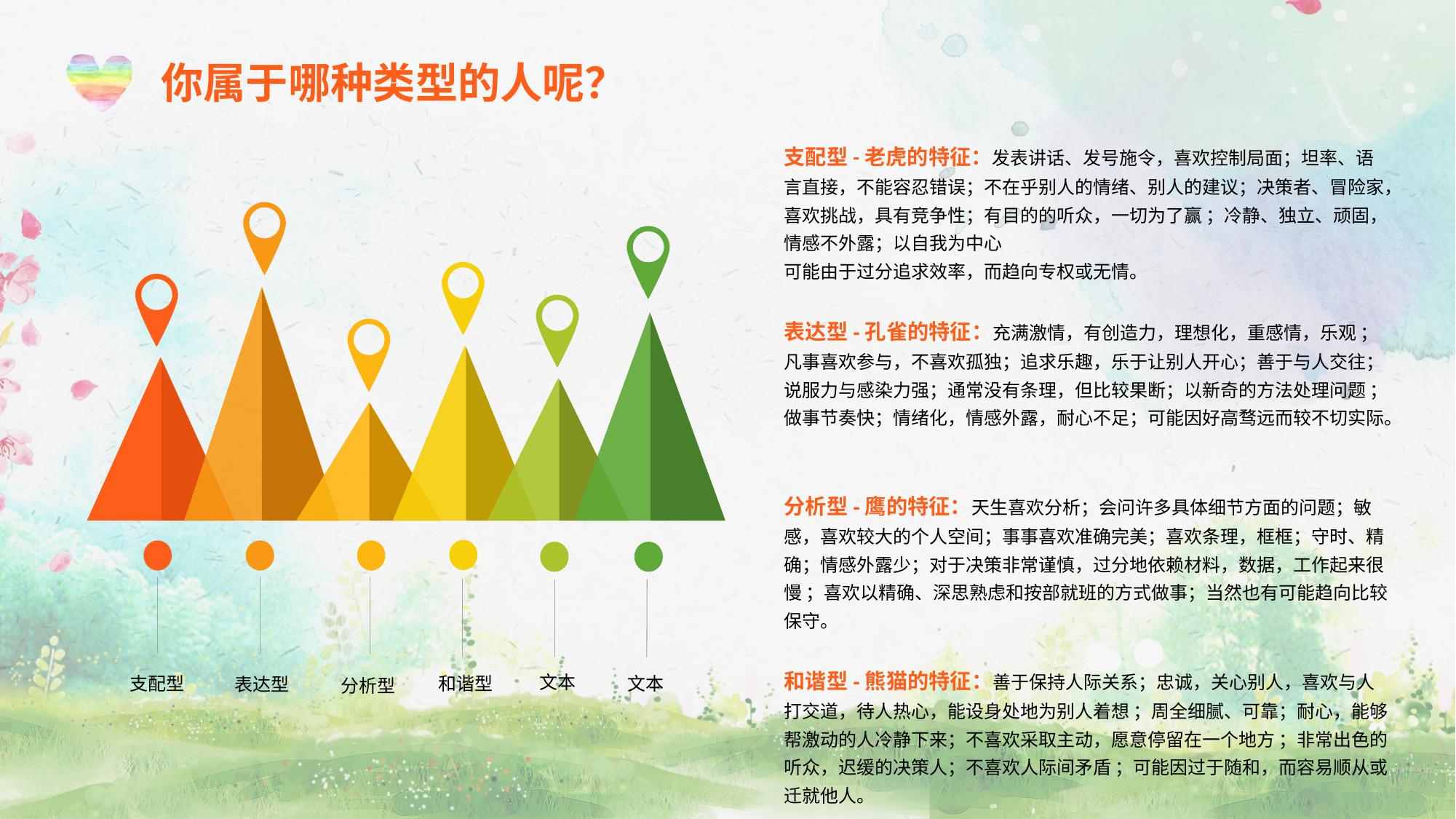

你属于哪种类型的人呢？
支配型-老虎的特征：发表讲话、发号施令，喜欢控制局面；坦率、语言直接，不能容忍错误；不在乎别人的情绪、别人的建议；决策者、冒险家，喜欢挑战，具有竞争性；有目的的听众，一切为了赢 ；冷静、独立、顽固，情感不外露；以自我为中心
可能由于过分追求效率，而趋向专权或无情。

表达型-孔雀的特征：充满激情，有创造力，理想化，重感情，乐观 ；凡事喜欢参与，不喜欢孤独；追求乐趣，乐于让别人开心；善于与人交往； 说服力与感染力强；通常没有条理，但比较果断；以新奇的方法处理问题 ；做事节奏快；情绪化，情感外露，耐心不足；可能因好高骛远而较不切实际。

分析型-鹰的特征：天生喜欢分析；会问许多具体细节方面的问题；敏感，喜欢较大的个人空间；事事喜欢准确完美；喜欢条理，框框；守时、精确；情感外露少；对于决策非常谨慎，过分地依赖材料，数据，工作起来很慢 ；喜欢以精确、深思熟虑和按部就班的方式做事；当然也有可能趋向比较保守。

和谐型-熊猫的特征：善于保持人际关系；忠诚，关心别人，喜欢与人打交道，待人热心，能设身处地为别人着想 ；周全细腻、可靠；耐心，能够帮激动的人冷静下来；不喜欢采取主动，愿意停留在一个地方 ；非常出色的听众，迟缓的决策人；不喜欢人际间矛盾 ；可能因过于随和，而容易顺从或迁就他人。

文本
支配型
和谐型
文本
表达型
分析型